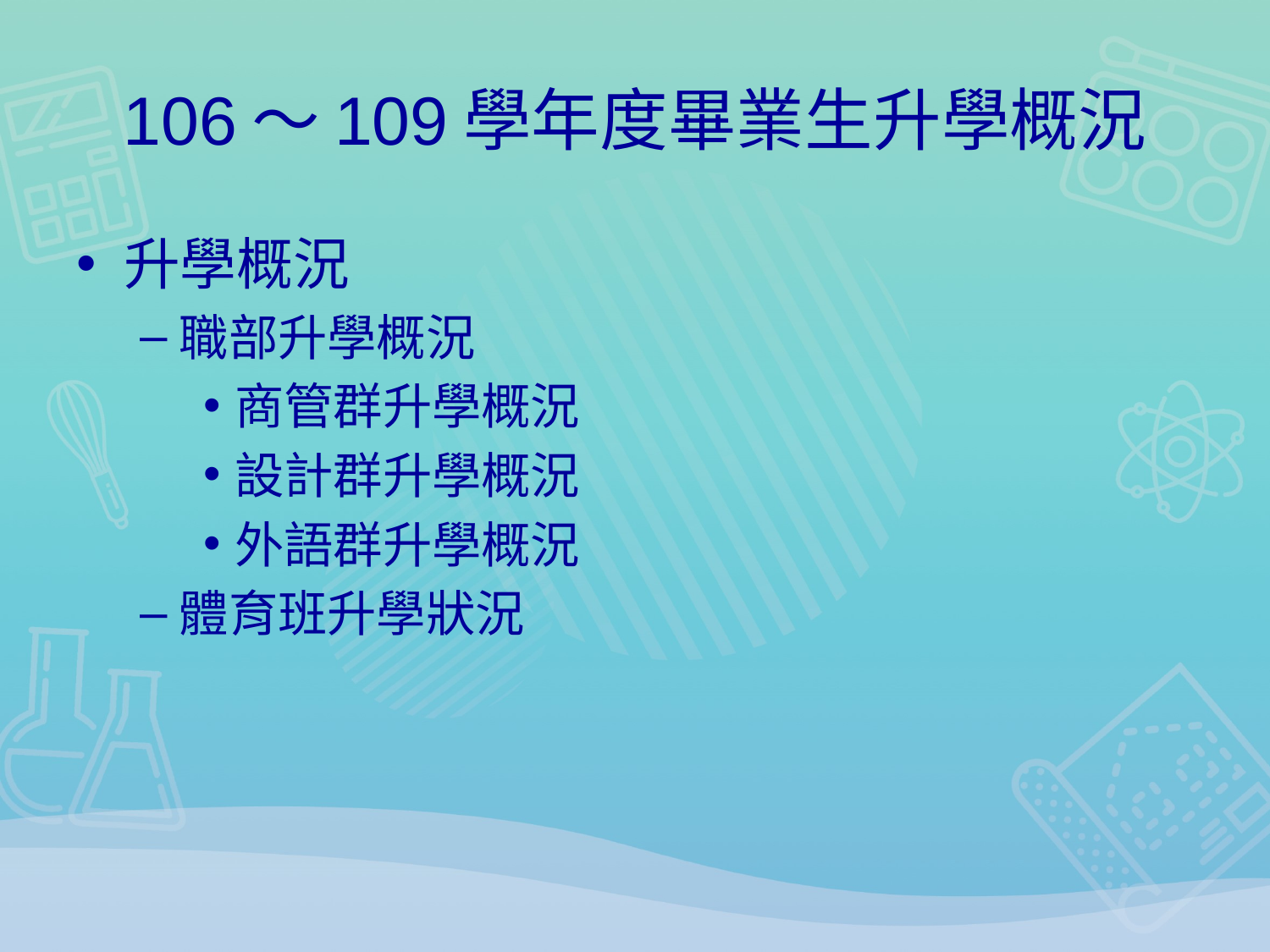

# 106～109學年度畢業生升學概況
升學概況
職部升學概況
商管群升學概況
設計群升學概況
外語群升學概況
體育班升學狀況